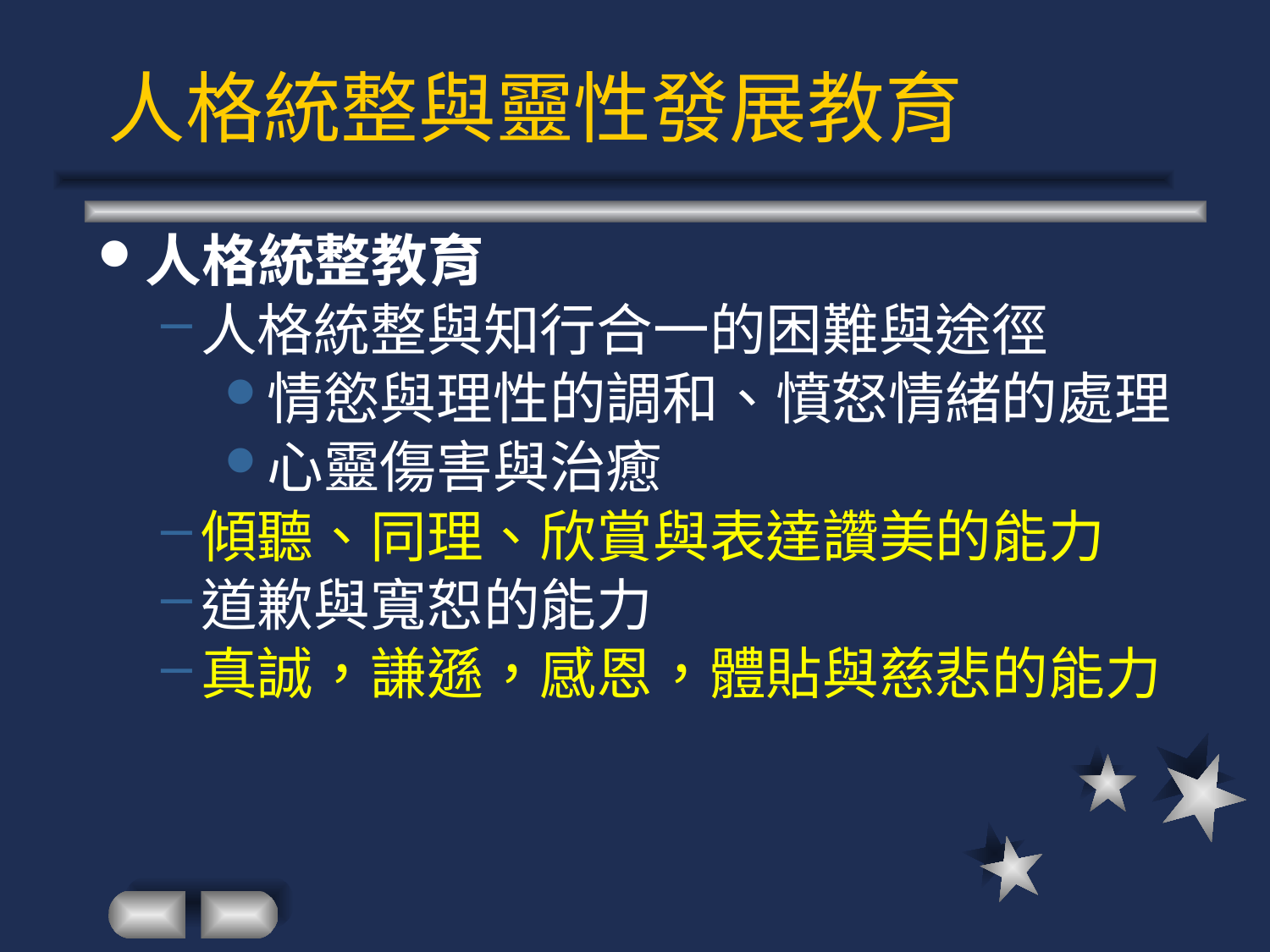

# 人格統整與靈性發展教育
人格統整教育
人格統整與知行合一的困難與途徑
情慾與理性的調和、憤怒情緒的處理
心靈傷害與治癒
傾聽、同理、欣賞與表達讚美的能力
道歉與寬恕的能力
真誠，謙遜，感恩，體貼與慈悲的能力